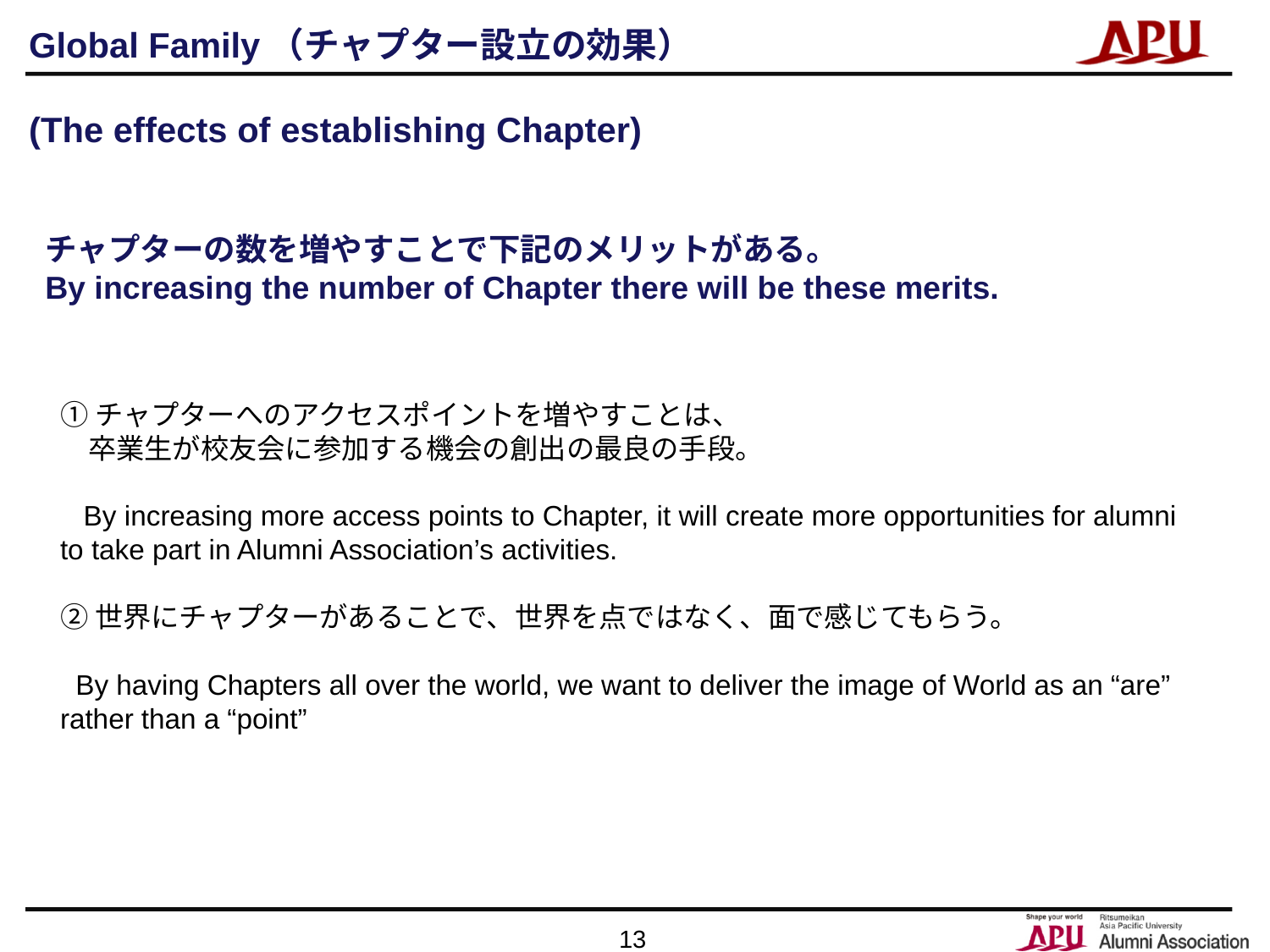

Global Family（チャプター設立の効果）

(The effects of establishing Chapter)

チャプターの数を増やすことで下記のメリットがある。
By increasing the number of Chapter there will be these merits.
①チャプターへのアクセスポイントを増やすことは、
　卒業生が校友会に参加する機会の創出の最良の手段。

   By increasing more access points to Chapter, it will create more opportunities for alumni to take part in Alumni Association’s activities.

②世界にチャプターがあることで、世界を点ではなく、面で感じてもらう。

  By having Chapters all over the world, we want to deliver the image of World as an “are” rather than a “point”

13